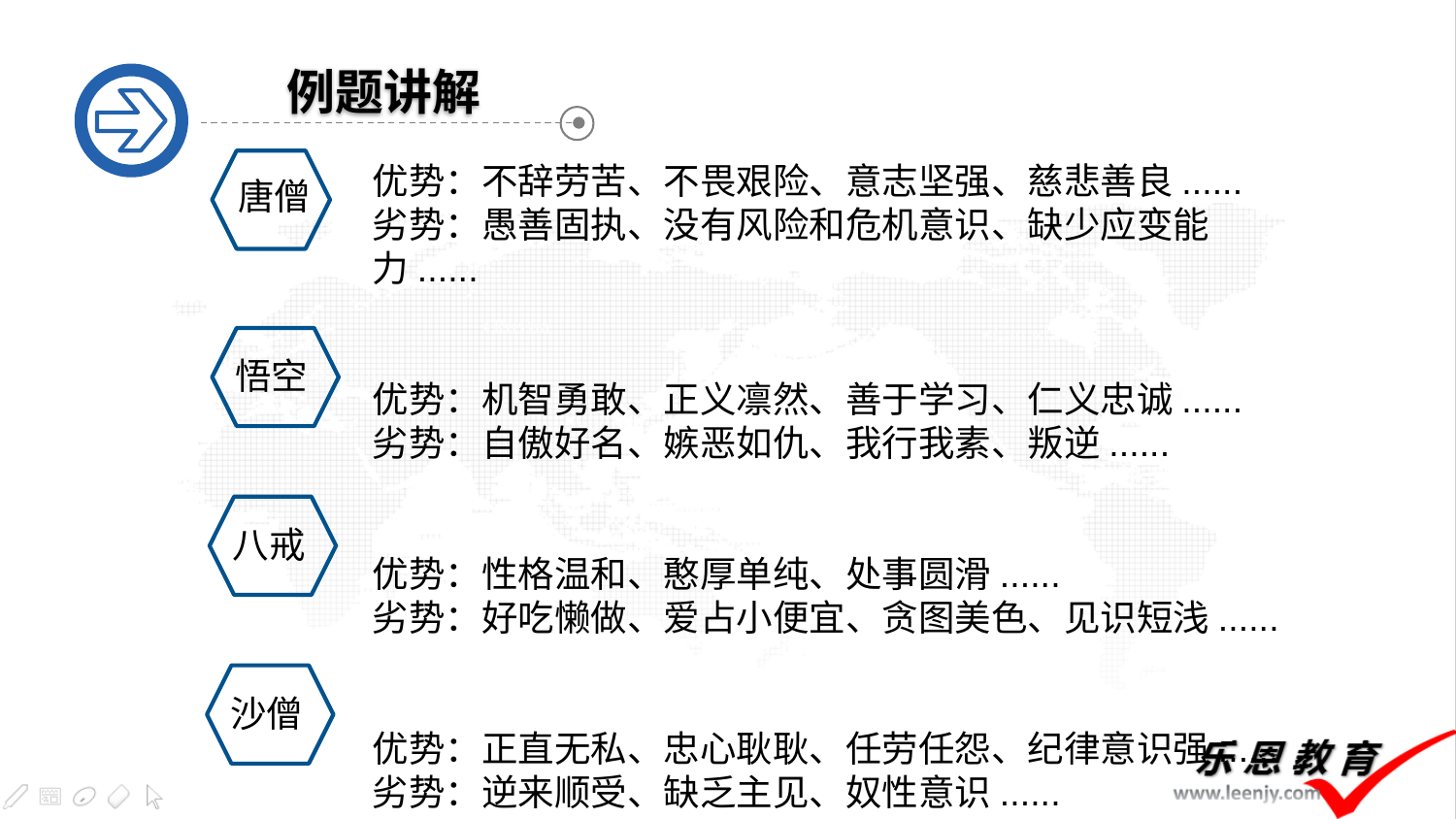

例题讲解

优势：不辞劳苦、不畏艰险、意志坚强、慈悲善良......
劣势：愚善固执、没有风险和危机意识、缺少应变能力......

优势：机智勇敢、正义凛然、善于学习、仁义忠诚......
劣势：自傲好名、嫉恶如仇、我行我素、叛逆......

优势：性格温和、憨厚单纯、处事圆滑......
劣势：好吃懒做、爱占小便宜、贪图美色、见识短浅......

优势：正直无私、忠心耿耿、任劳任怨、纪律意识强......
劣势：逆来顺受、缺乏主见、奴性意识......
唐僧

悟空

八戒

沙僧